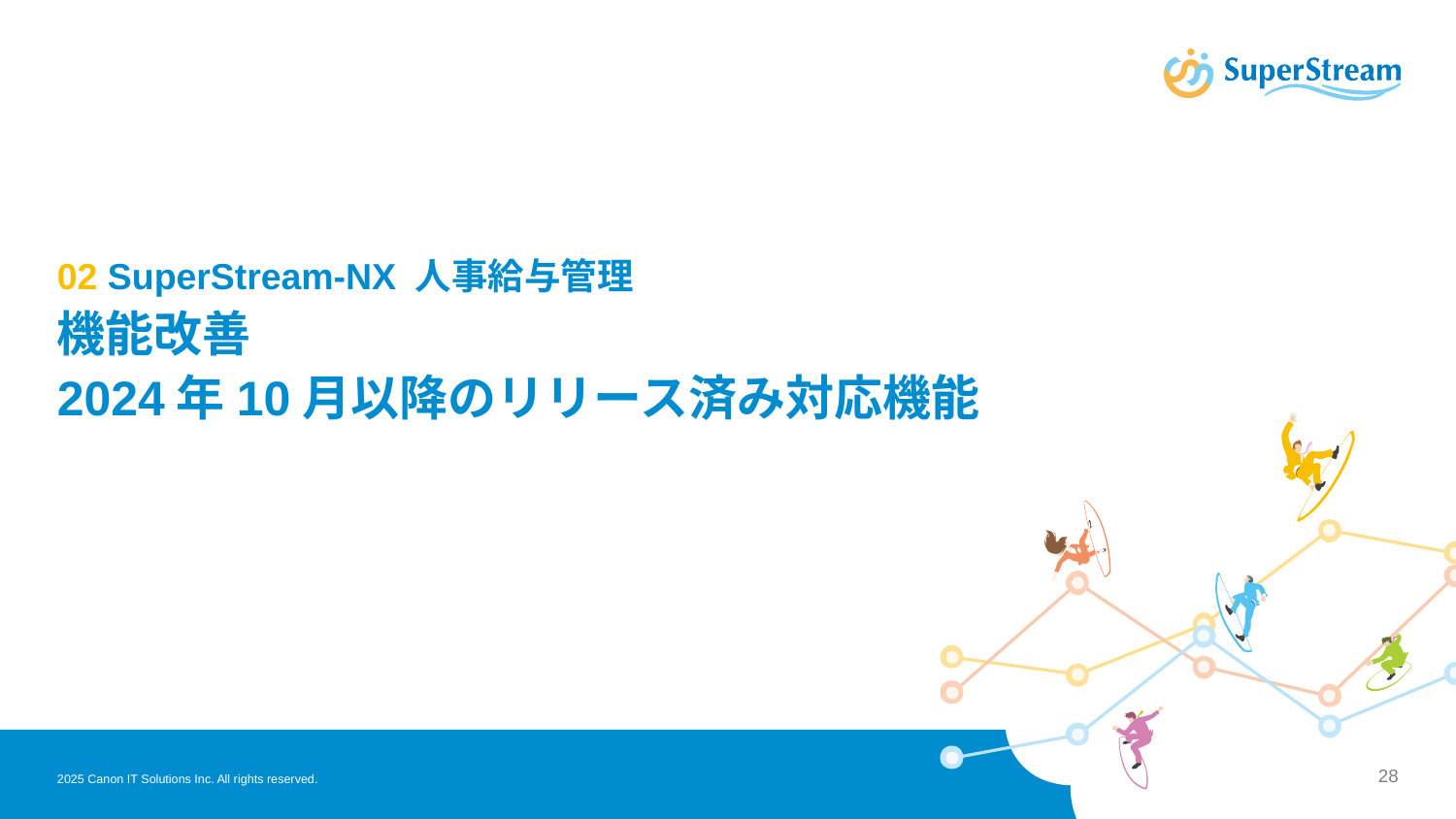

# 02 SuperStream-NX 人事給与管理 機能改善 2024年10月以降のリリース済み対応機能
2025 Canon IT Solutions Inc. All rights reserved.
28